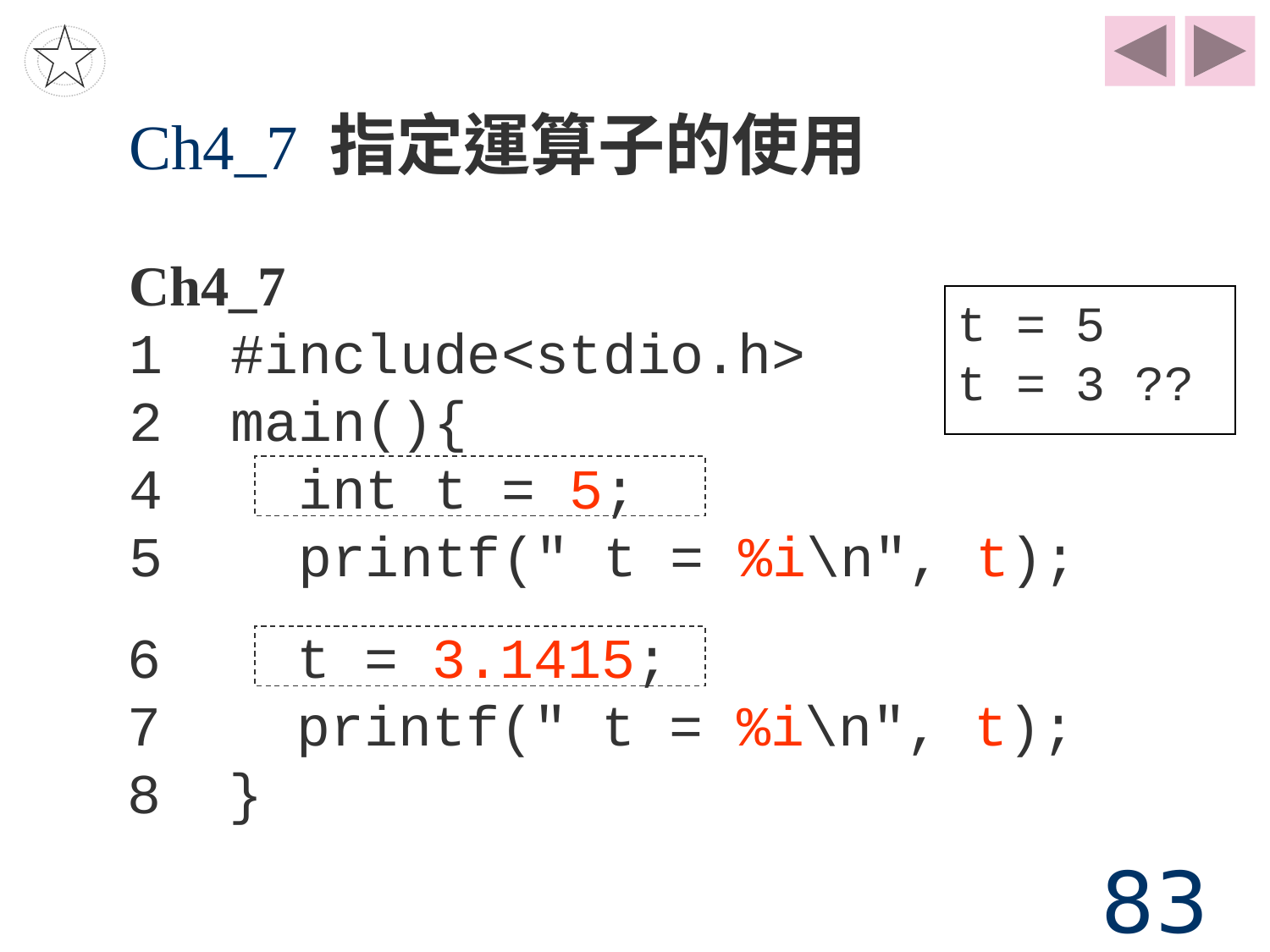

# Ch4_7 指定運算子的使用
Ch4_7
1  #include<stdio.h>
2  main(){
4    int t = 5;
5    printf(" t = %i\n", t);
t = 5
t = 3 ??

6    t = 3.1415;
7    printf(" t = %i\n", t);
8  }

83